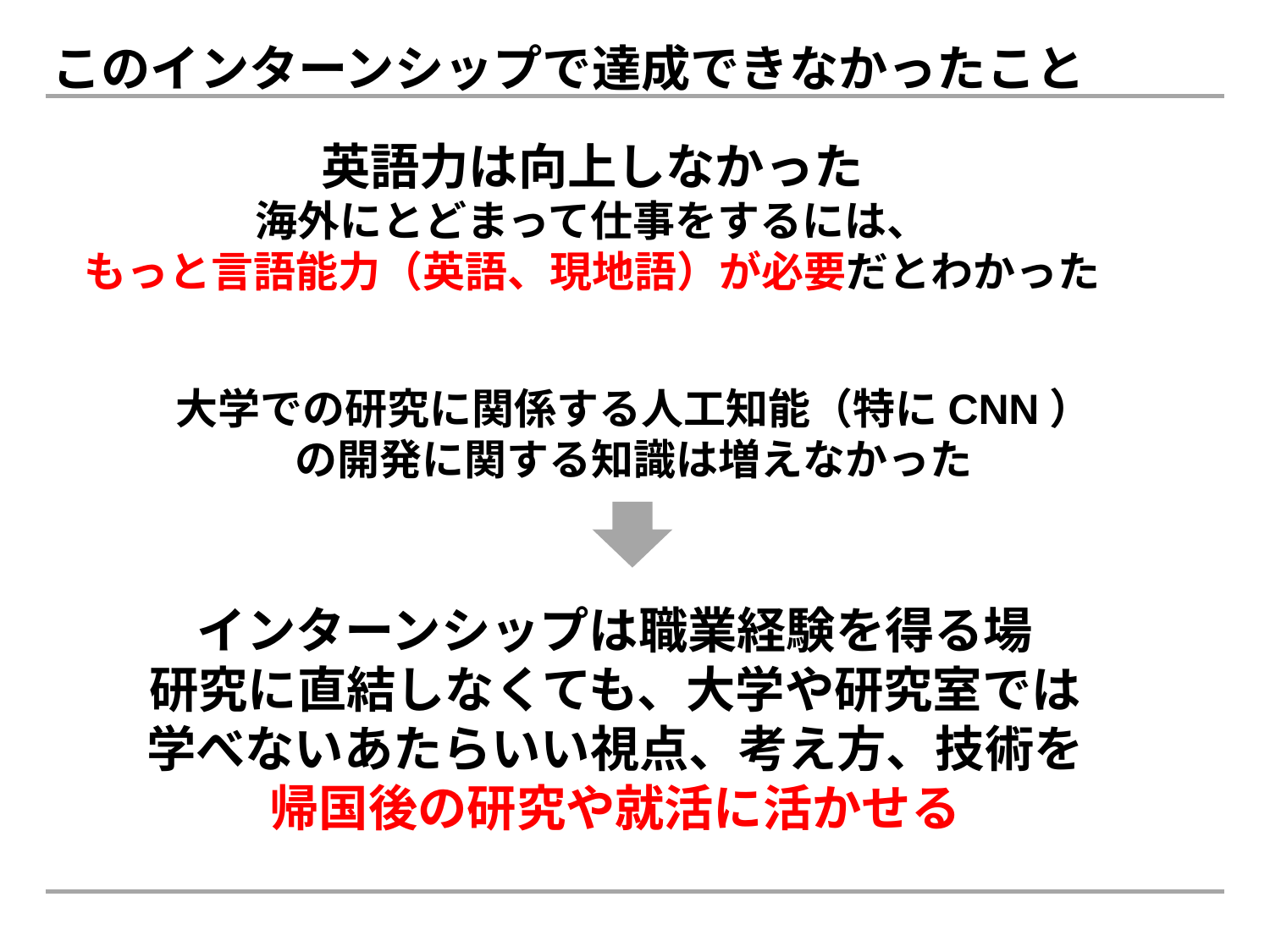

このインターンシップで達成できなかったこと
英語力は向上しなかった
海外にとどまって仕事をするには、
もっと言語能力（英語、現地語）が必要だとわかった
大学での研究に関係する人工知能（特にCNN）
の開発に関する知識は増えなかった

インターンシップは職業経験を得る場
研究に直結しなくても、大学や研究室では
学べないあたらいい視点、考え方、技術を
帰国後の研究や就活に活かせる